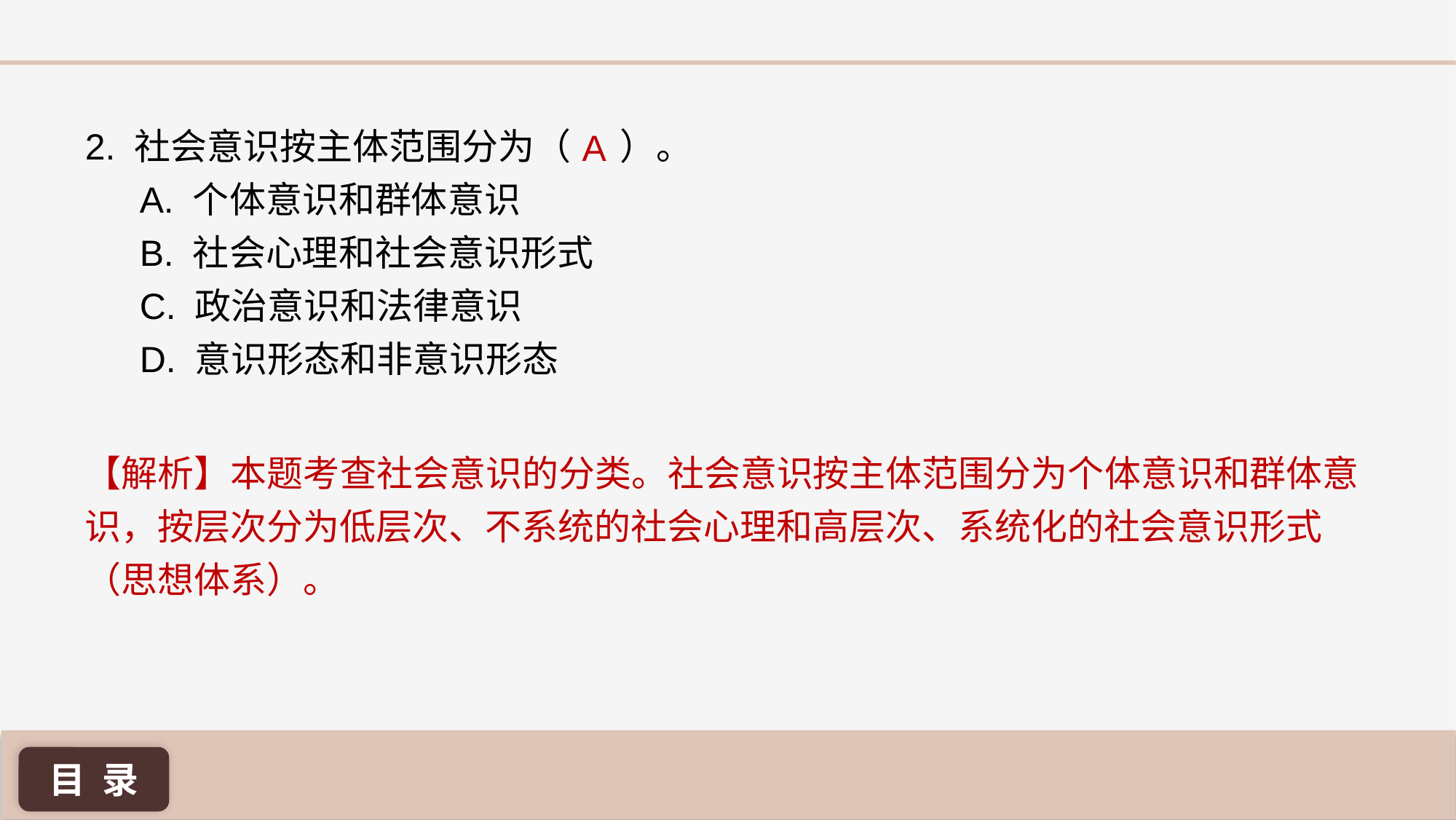

A
2. 社会意识按主体范围分为（      ）。
A. 个体意识和群体意识
B. 社会心理和社会意识形式
C. 政治意识和法律意识
D. 意识形态和非意识形态
【解析】本题考查社会意识的分类。社会意识按主体范围分为个体意识和群体意识，按层次分为低层次、不系统的社会心理和高层次、系统化的社会意识形式（思想体系）。